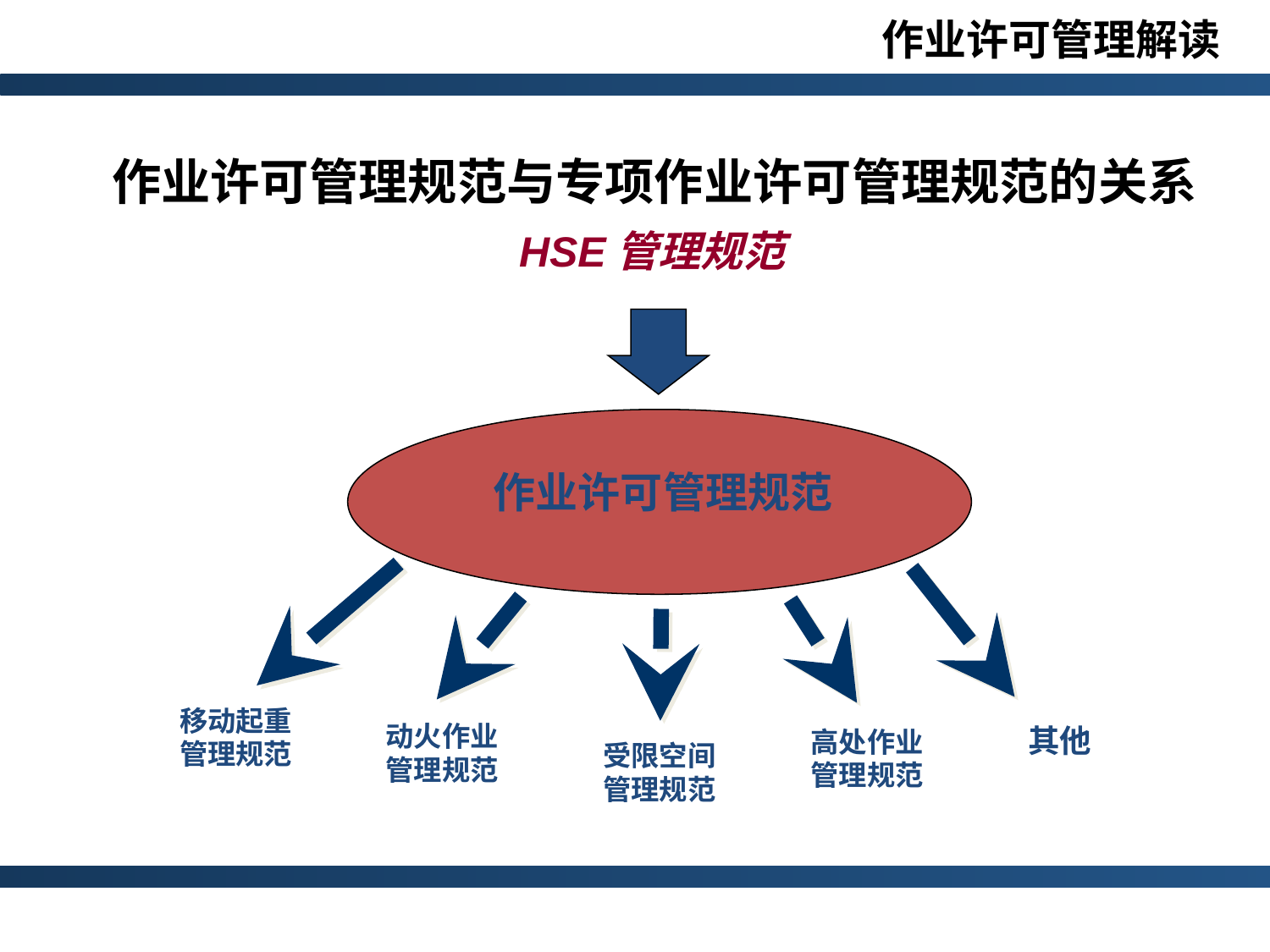

作业许可管理规范与专项作业许可管理规范的关系
HSE管理规范

作业许可管理规范

移动起重
管理规范
动火作业
管理规范
其他
高处作业
管理规范
受限空间
管理规范